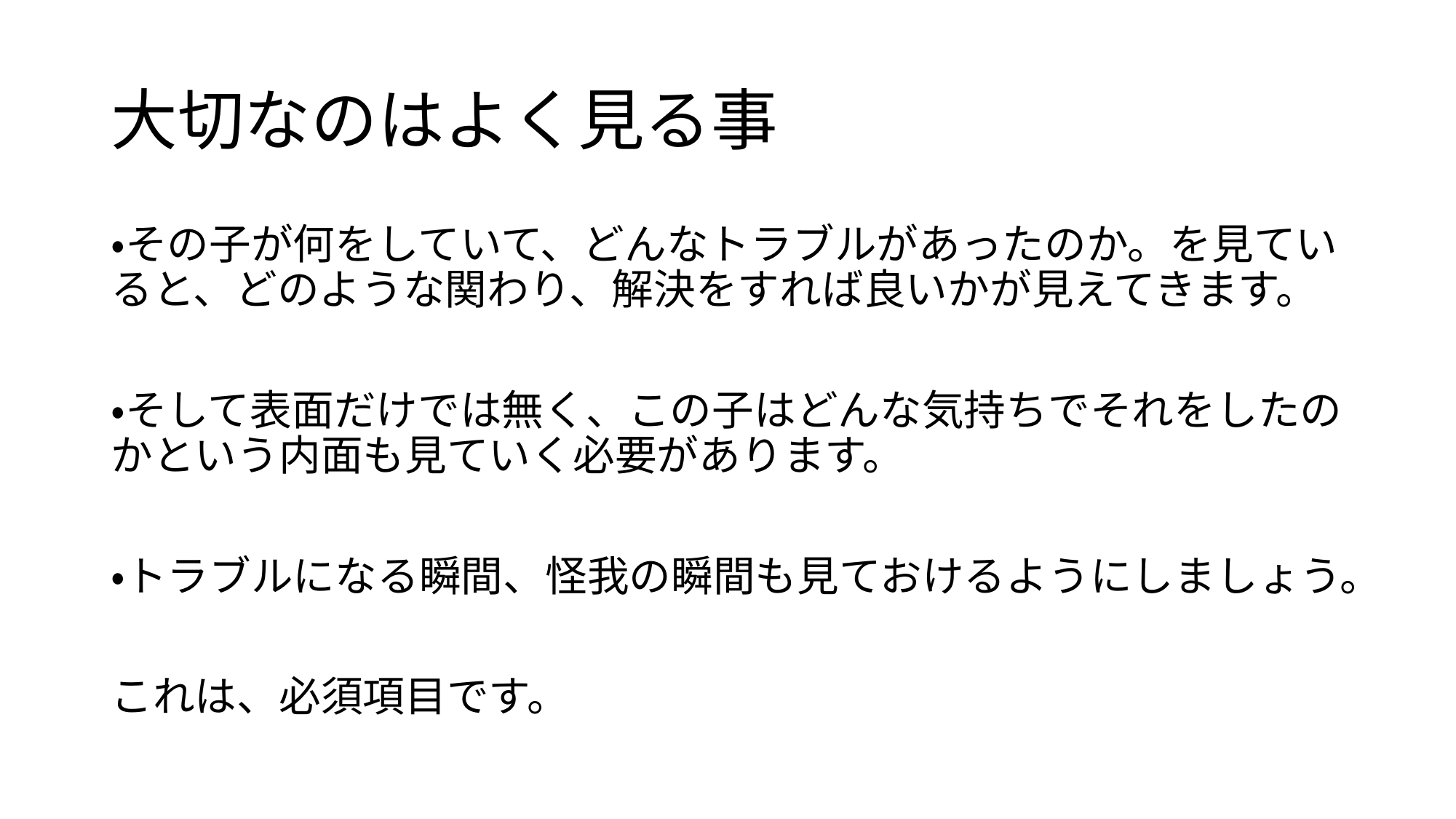

# 大切なのはよく見る事
・その子が何をしていて、どんなトラブルがあったのか。を見ていると、どのような関わり、解決をすれば良いかが見えてきます。

・そして表面だけでは無く、この子はどんな気持ちでそれをしたのかという内面も見ていく必要があります。

・トラブルになる瞬間、怪我の瞬間も見ておけるようにしましょう。

これは、必須項目です。